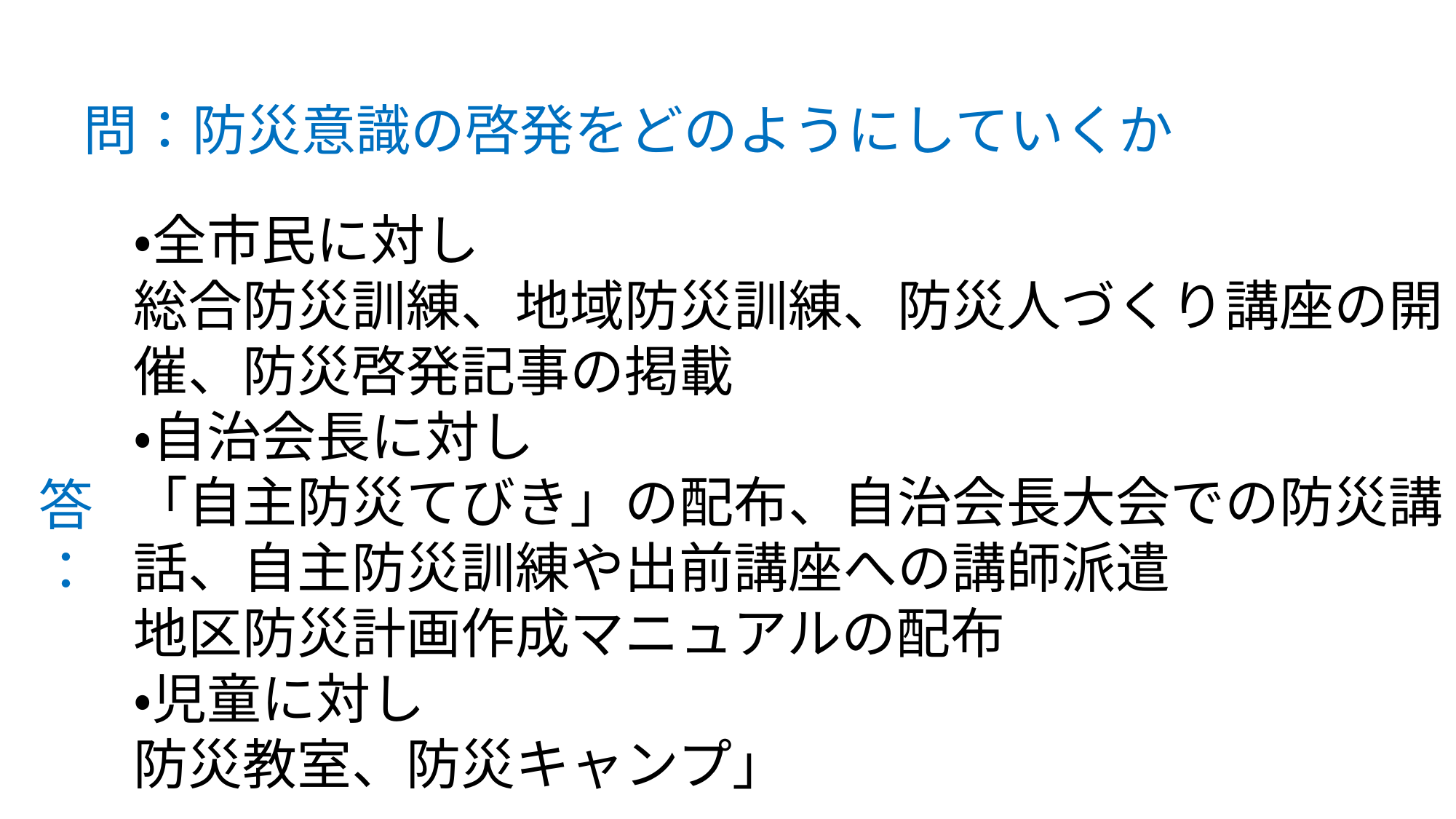

問：防災意識の啓発をどのようにしていくか
・全市民に対し
総合防災訓練、地域防災訓練、防災人づくり講座の開催、防災啓発記事の掲載
・自治会長に対し
「自主防災てびき」の配布、自治会長大会での防災講話、自主防災訓練や出前講座への講師派遣
地区防災計画作成マニュアルの配布
・児童に対し
防災教室、防災キャンプ」
答：